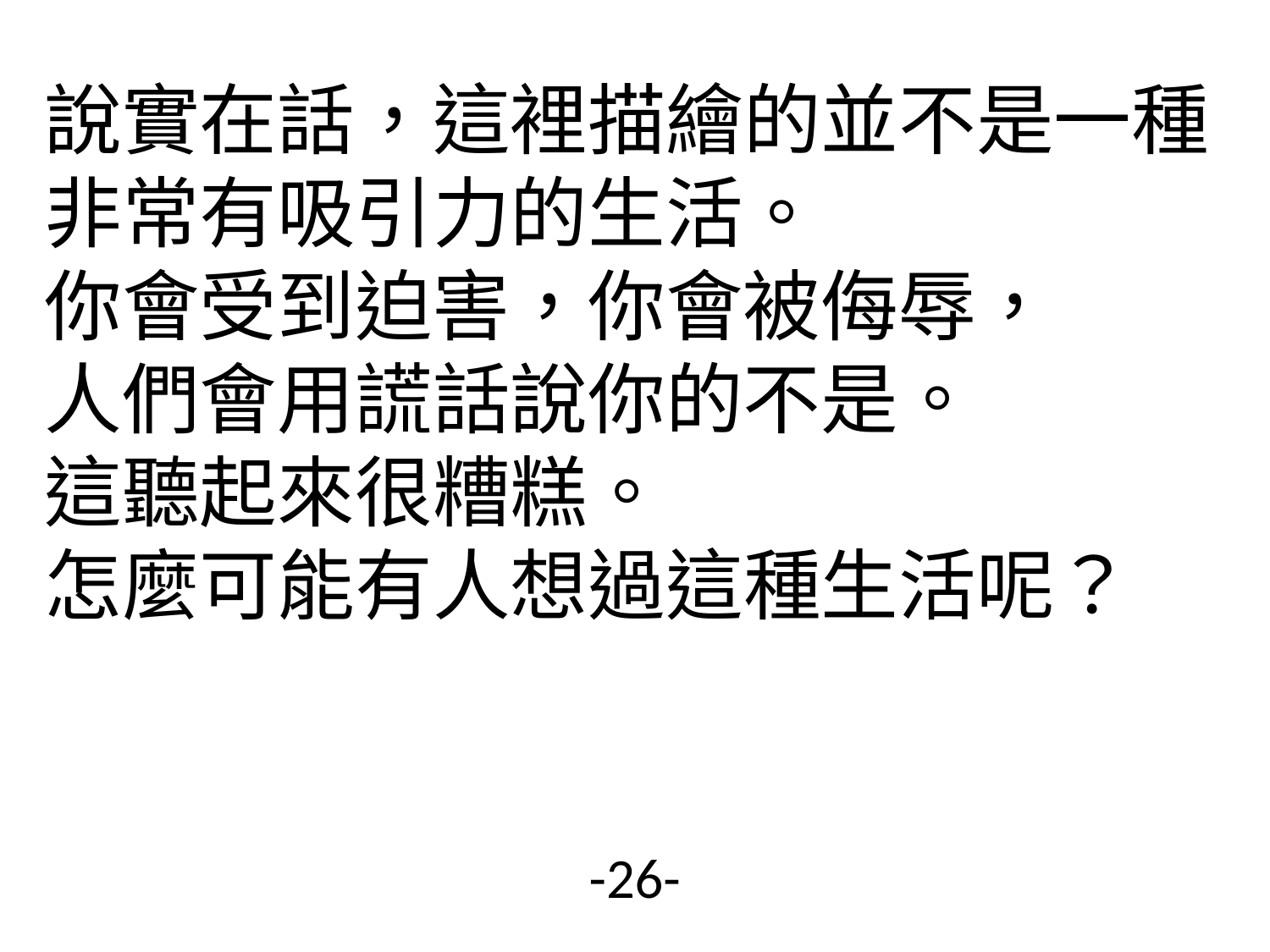

# 說實在話，這裡描繪的並不是一種非常有吸引力的生活。 你會受到迫害，你會被侮辱， 人們會用謊話說你的不是。 這聽起來很糟糕。 怎麼可能有人想過這種生活呢？
-26-